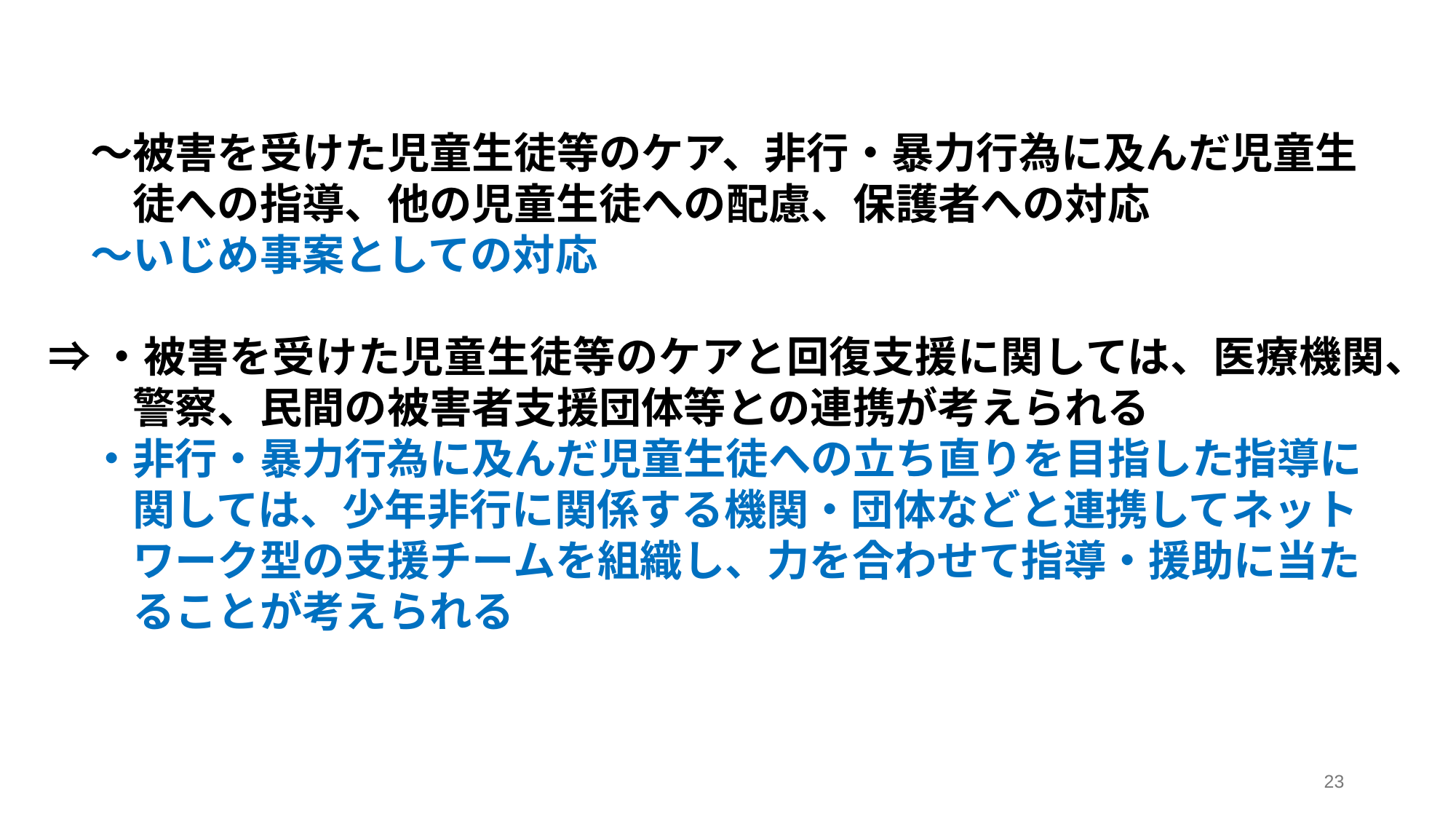

～被害を受けた児童生徒等のケア、非行・暴力行為に及んだ児童生
　　徒への指導、他の児童生徒への配慮、保護者への対応
　～いじめ事案としての対応

⇒・被害を受けた児童生徒等のケアと回復支援に関しては、医療機関、
　　警察、民間の被害者支援団体等との連携が考えられる
　・非行・暴力行為に及んだ児童生徒への立ち直りを目指した指導に
　　関しては、少年非行に関係する機関・団体などと連携してネット
　　ワーク型の支援チームを組織し、力を合わせて指導・援助に当た
　　ることが考えられる
23